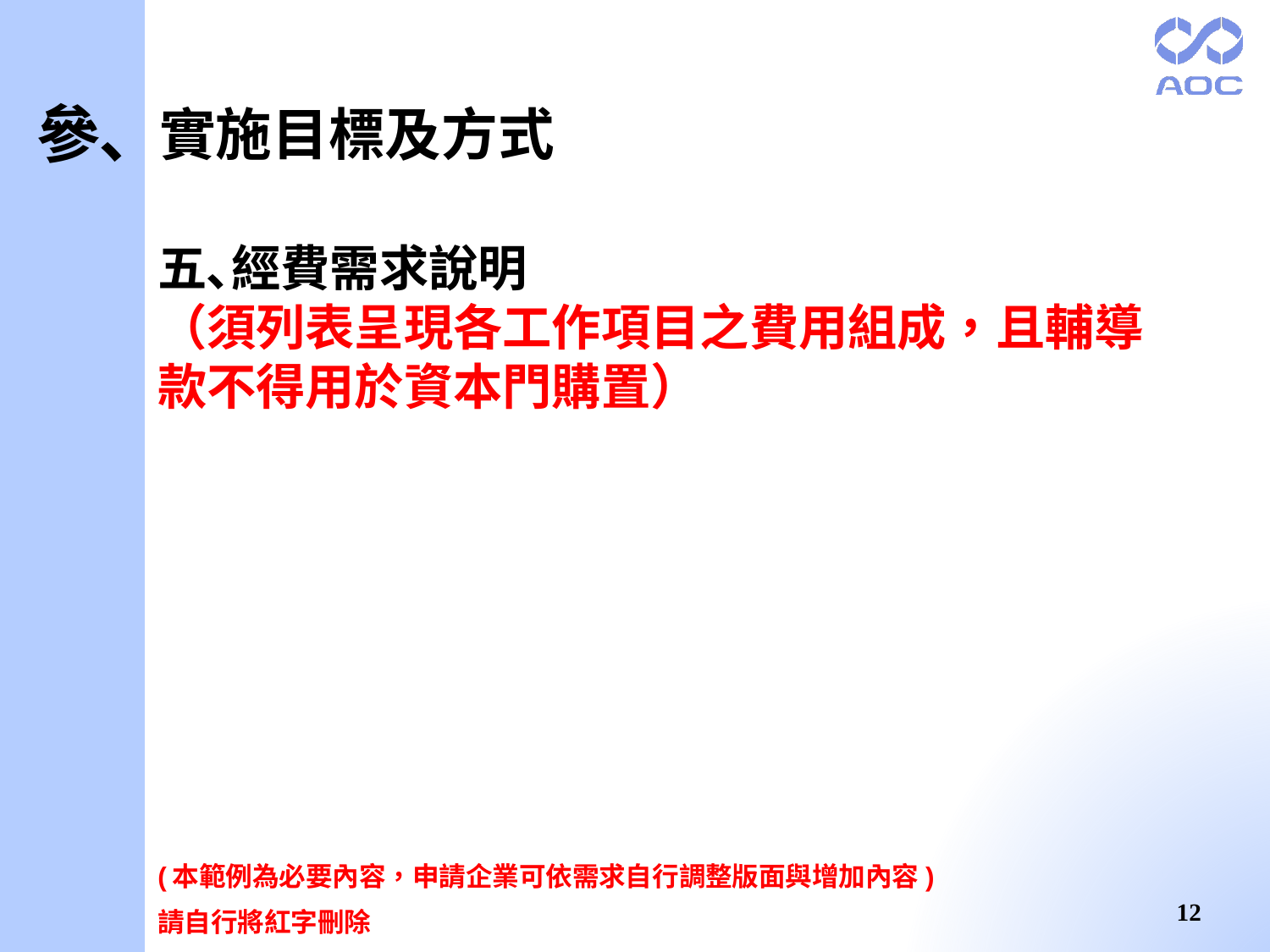

參､
實施目標及方式
五､經費需求說明
（須列表呈現各工作項目之費用組成，且輔導款不得用於資本門購置）
(本範例為必要內容，申請企業可依需求自行調整版面與增加內容)
請自行將紅字刪除